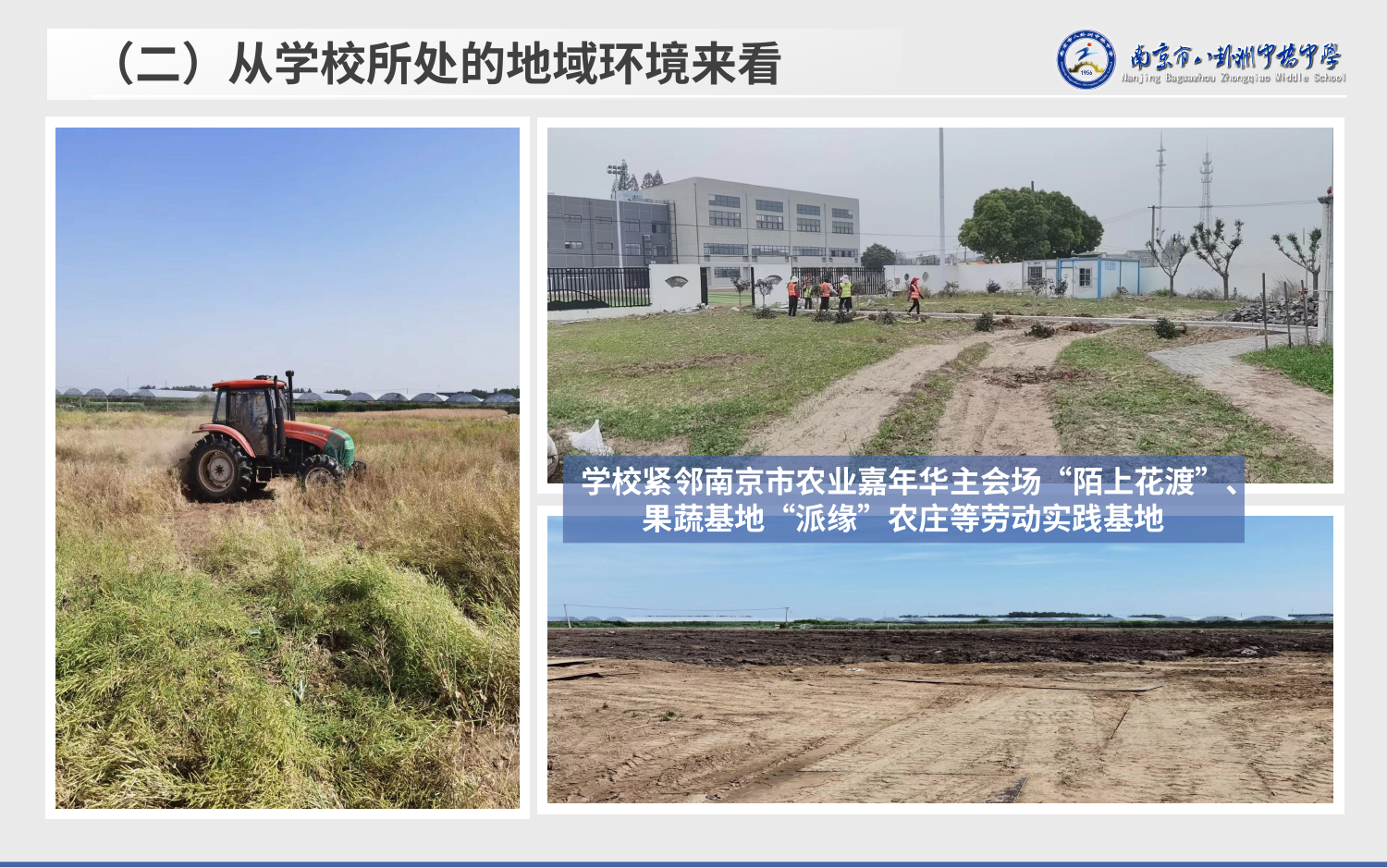

（二）从学校所处的地域环境来看

学校紧邻南京市农业嘉年华主会场“陌上花渡”、果蔬基地“派缘”农庄等劳动实践基地